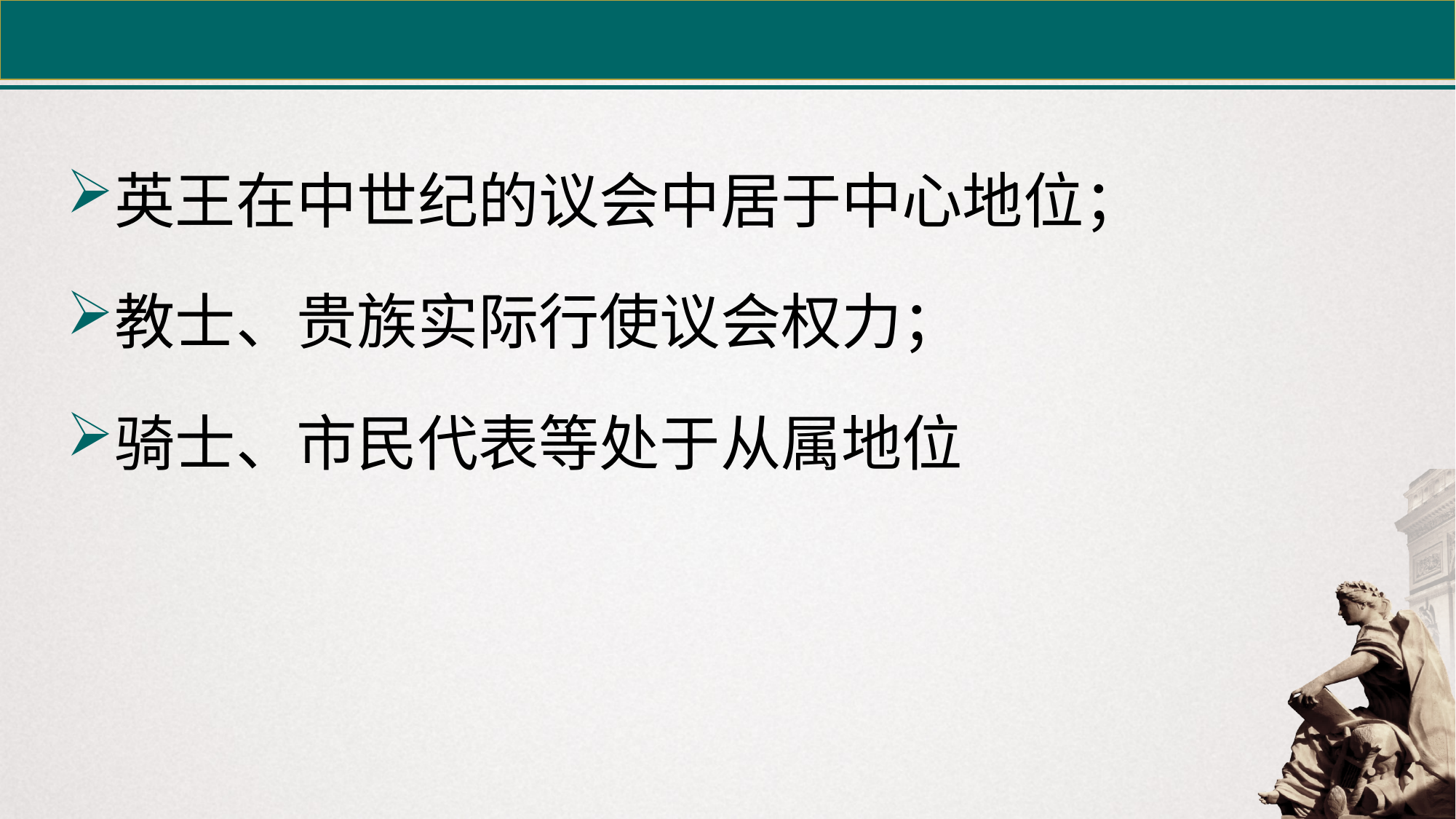

英王在中世纪的议会中居于中心地位；
教士、贵族实际行使议会权力；
骑士、市民代表等处于从属地位